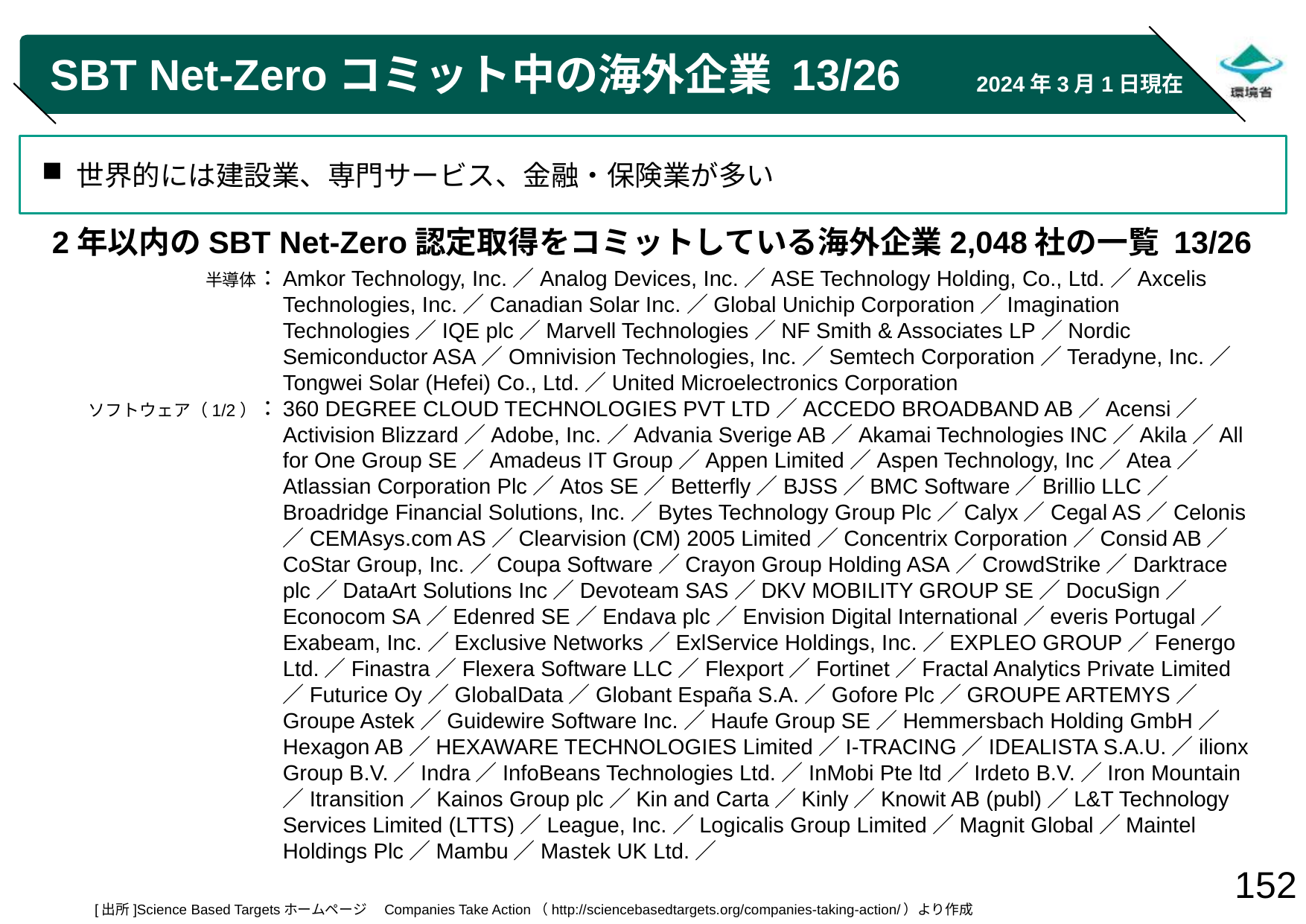

# SBT Net-Zeroコミット中の海外企業 13/26
2024年3月1日現在
世界的には建設業、専門サービス、金融・保険業が多い
2年以内のSBT Net-Zero認定取得をコミットしている海外企業2,048社の一覧 13/26
半導体：

ソフトウェア（1/2）：

Amkor Technology, Inc.／Analog Devices, Inc.／ASE Technology Holding, Co., Ltd.／Axcelis Technologies, Inc.／Canadian Solar Inc.／Global Unichip Corporation／Imagination Technologies／IQE plc／Marvell Technologies／NF Smith & Associates LP／Nordic Semiconductor ASA／Omnivision Technologies, Inc.／Semtech Corporation／Teradyne, Inc.／Tongwei Solar (Hefei) Co., Ltd.／United Microelectronics Corporation
360 DEGREE CLOUD TECHNOLOGIES PVT LTD／ACCEDO BROADBAND AB／Acensi／Activision Blizzard／Adobe, Inc.／Advania Sverige AB／Akamai Technologies INC／Akila／All for One Group SE／Amadeus IT Group／Appen Limited／Aspen Technology, Inc／Atea／Atlassian Corporation Plc／Atos SE／Betterfly／BJSS／BMC Software／Brillio LLC／Broadridge Financial Solutions, Inc.／Bytes Technology Group Plc／Calyx／Cegal AS／Celonis／CEMAsys.com AS／Clearvision (CM) 2005 Limited／Concentrix Corporation／Consid AB／CoStar Group, Inc.／Coupa Software／Crayon Group Holding ASA／CrowdStrike／Darktrace plc／DataArt Solutions Inc／Devoteam SAS／DKV MOBILITY GROUP SE／DocuSign／Econocom SA／Edenred SE／Endava plc／Envision Digital International／everis Portugal／Exabeam, Inc.／Exclusive Networks／ExlService Holdings, Inc.／EXPLEO GROUP／Fenergo Ltd.／Finastra／Flexera Software LLC／Flexport／Fortinet／Fractal Analytics Private Limited／Futurice Oy／GlobalData／Globant España S.A.／Gofore Plc／GROUPE ARTEMYS／Groupe Astek／Guidewire Software Inc.／Haufe Group SE／Hemmersbach Holding GmbH／Hexagon AB／HEXAWARE TECHNOLOGIES Limited／I-TRACING／IDEALISTA S.A.U.／ilionx Group B.V.／Indra／InfoBeans Technologies Ltd.／InMobi Pte ltd／Irdeto B.V.／Iron Mountain／Itransition／Kainos Group plc／Kin and Carta／Kinly／Knowit AB (publ)／L&T Technology Services Limited (LTTS)／League, Inc.／Logicalis Group Limited／Magnit Global／Maintel Holdings Plc／Mambu／Mastek UK Ltd.／
[出所]Science Based Targetsホームページ　Companies Take Action（http://sciencebasedtargets.org/companies-taking-action/）より作成